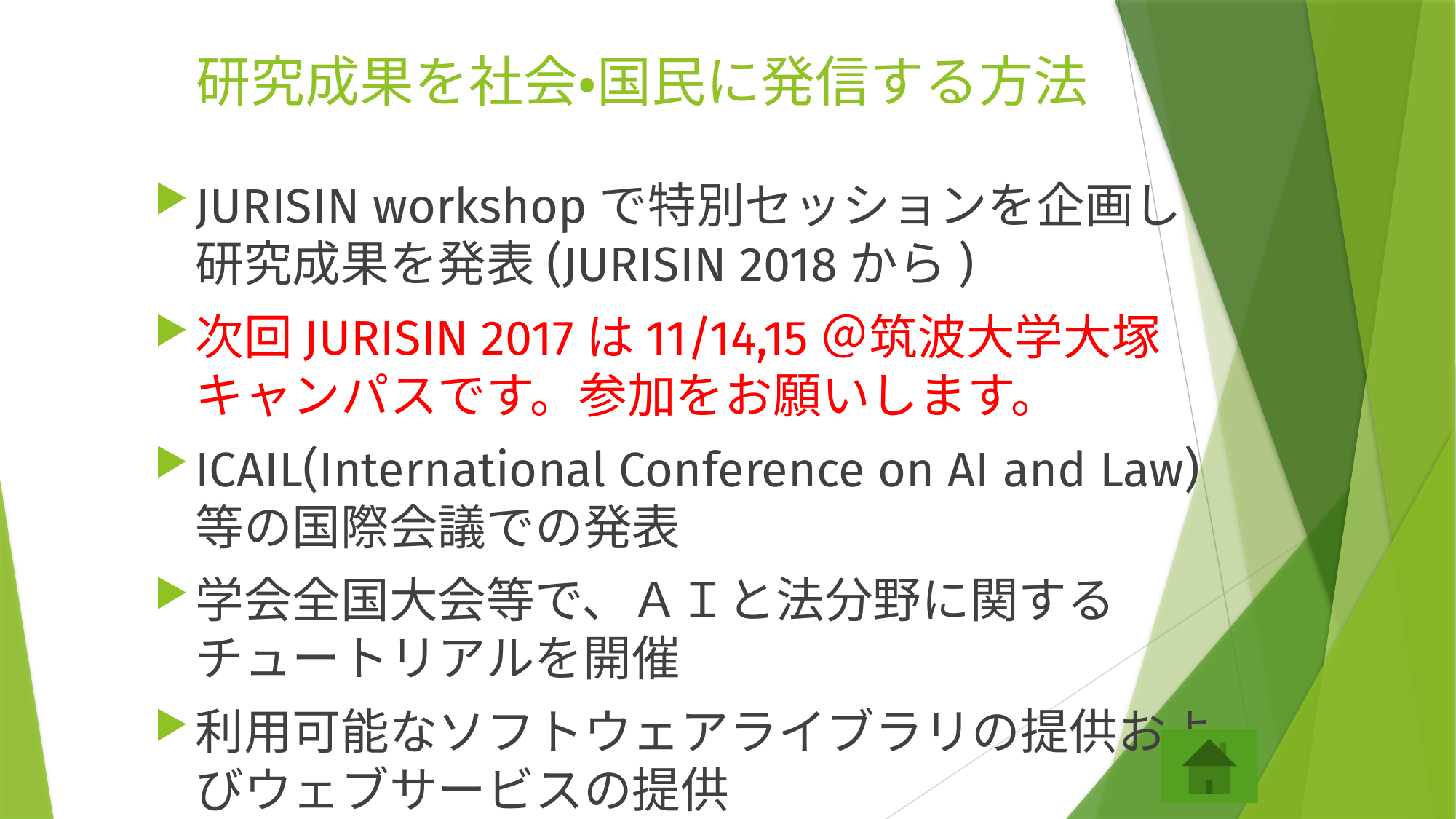

# 研究成果を社会・国民に発信する方法
JURISIN workshopで特別セッションを企画し研究成果を発表(JURISIN 2018から)
次回JURISIN 2017は11/14,15＠筑波大学大塚キャンパスです。参加をお願いします。
ICAIL(International Conference on AI and Law)等の国際会議での発表
学会全国大会等で、ＡＩと法分野に関するチュートリアルを開催
利用可能なソフトウェアライブラリの提供およびウェブサービスの提供